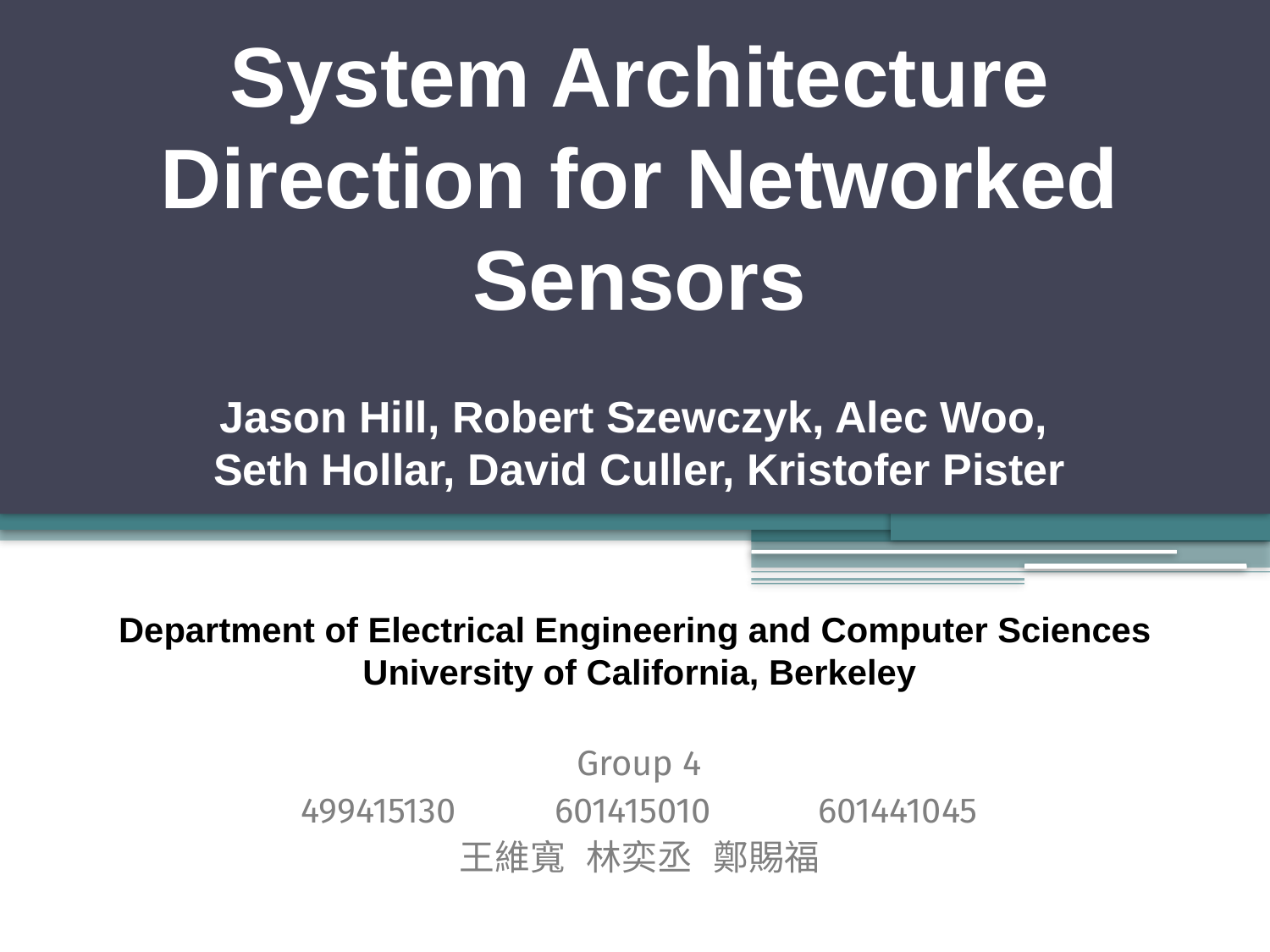

# System Architecture Direction for Networked Sensors
Jason Hill, Robert Szewczyk, Alec Woo,
Seth Hollar, David Culler, Kristofer Pister
Department of Electrical Engineering and Computer Sciences
University of California, Berkeley
Group 4
499415130	601415010	 601441045
王維寬	林奕丞	鄭賜福